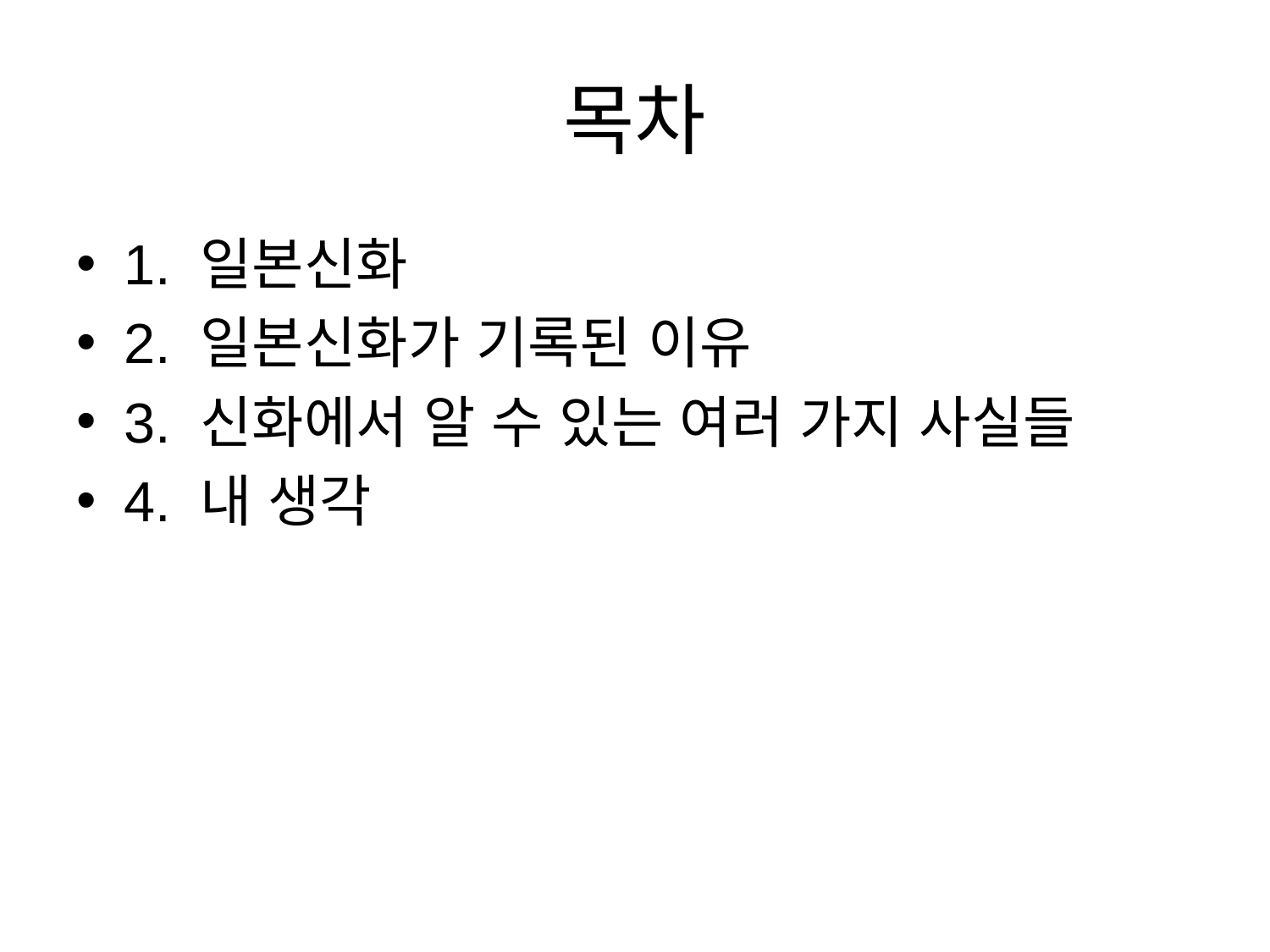

# 목차
1. 일본신화
2. 일본신화가 기록된 이유
3. 신화에서 알 수 있는 여러 가지 사실들
4. 내 생각